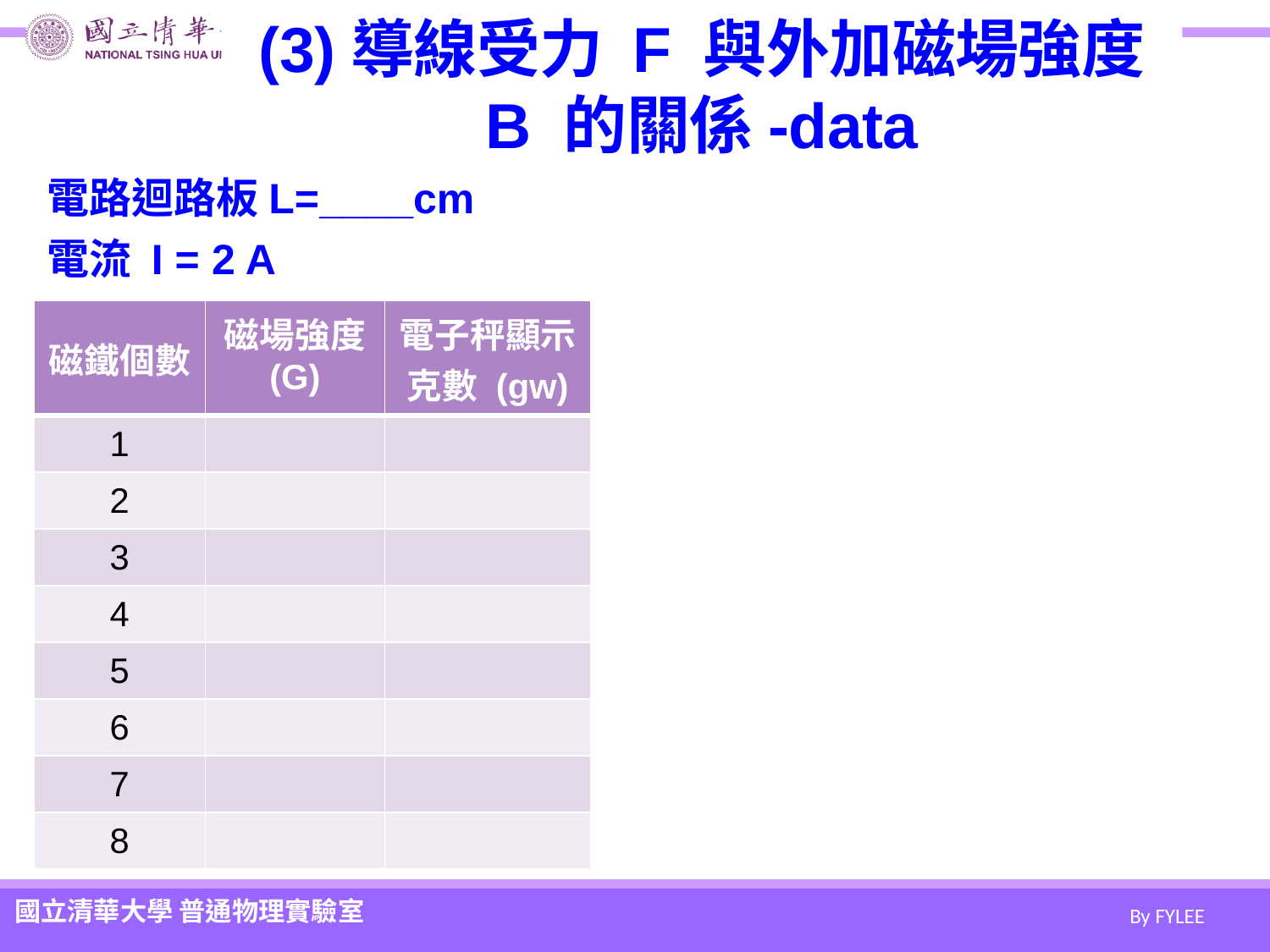

# (3)導線受力 F 與外加磁場強度 B 的關係-data
電路迴路板L=____cm
電流 I = 2 A
| 磁鐵個數 | 磁場強度 (G) | 電子秤顯示克數 (gw) |
| --- | --- | --- |
| 1 |  |  |
| 2 |  |  |
| 3 |  |  |
| 4 |  |  |
| 5 |  |  |
| 6 |  |  |
| 7 |  |  |
| 8 |  |  |